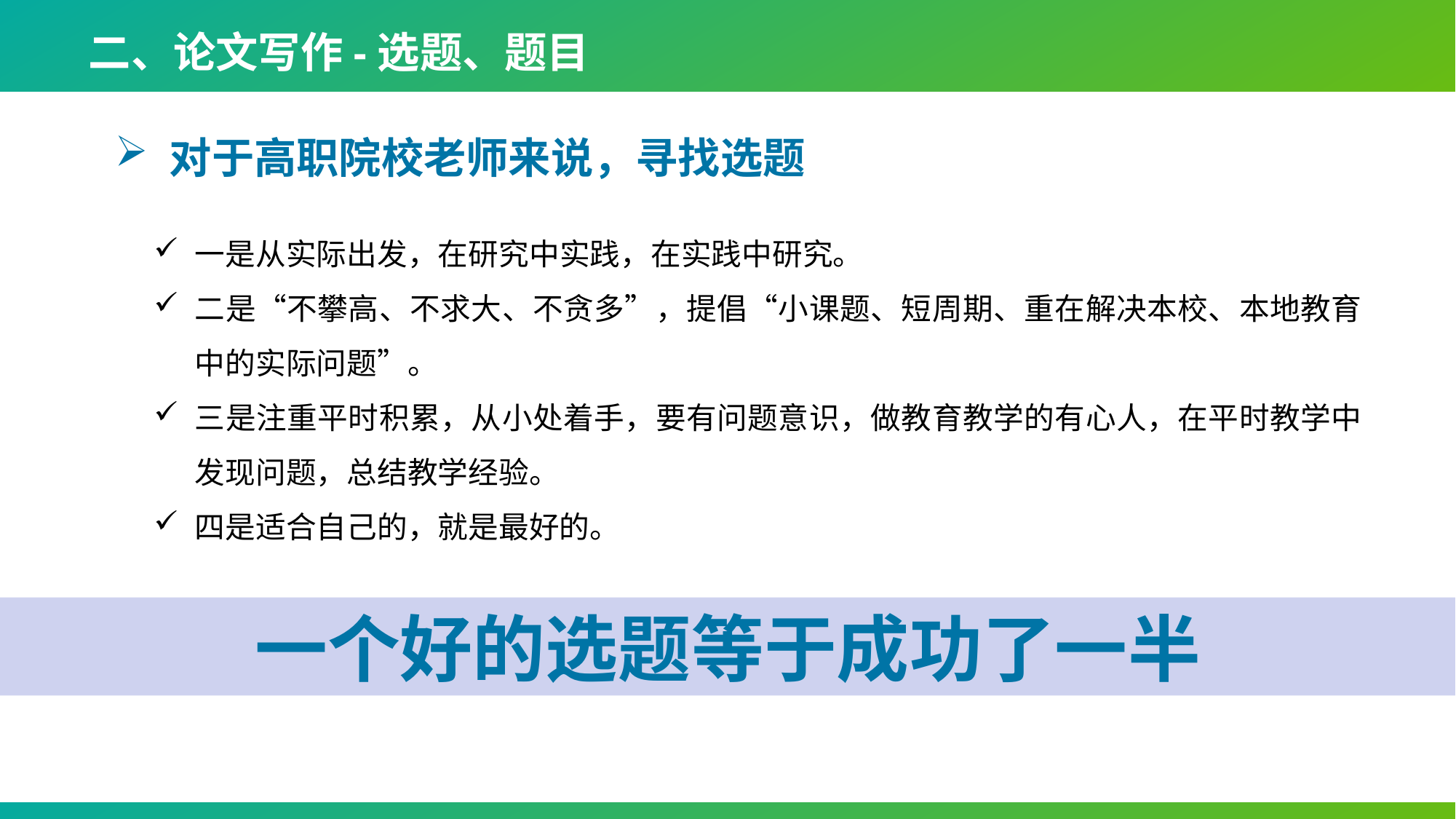

二、论文写作-选题、题目
对于高职院校老师来说，寻找选题
一是从实际出发，在研究中实践，在实践中研究。
二是“不攀高、不求大、不贪多”，提倡“小课题、短周期、重在解决本校、本地教育中的实际问题”。
三是注重平时积累，从小处着手，要有问题意识，做教育教学的有心人，在平时教学中发现问题，总结教学经验。
四是适合自己的，就是最好的。
一个好的选题等于成功了一半